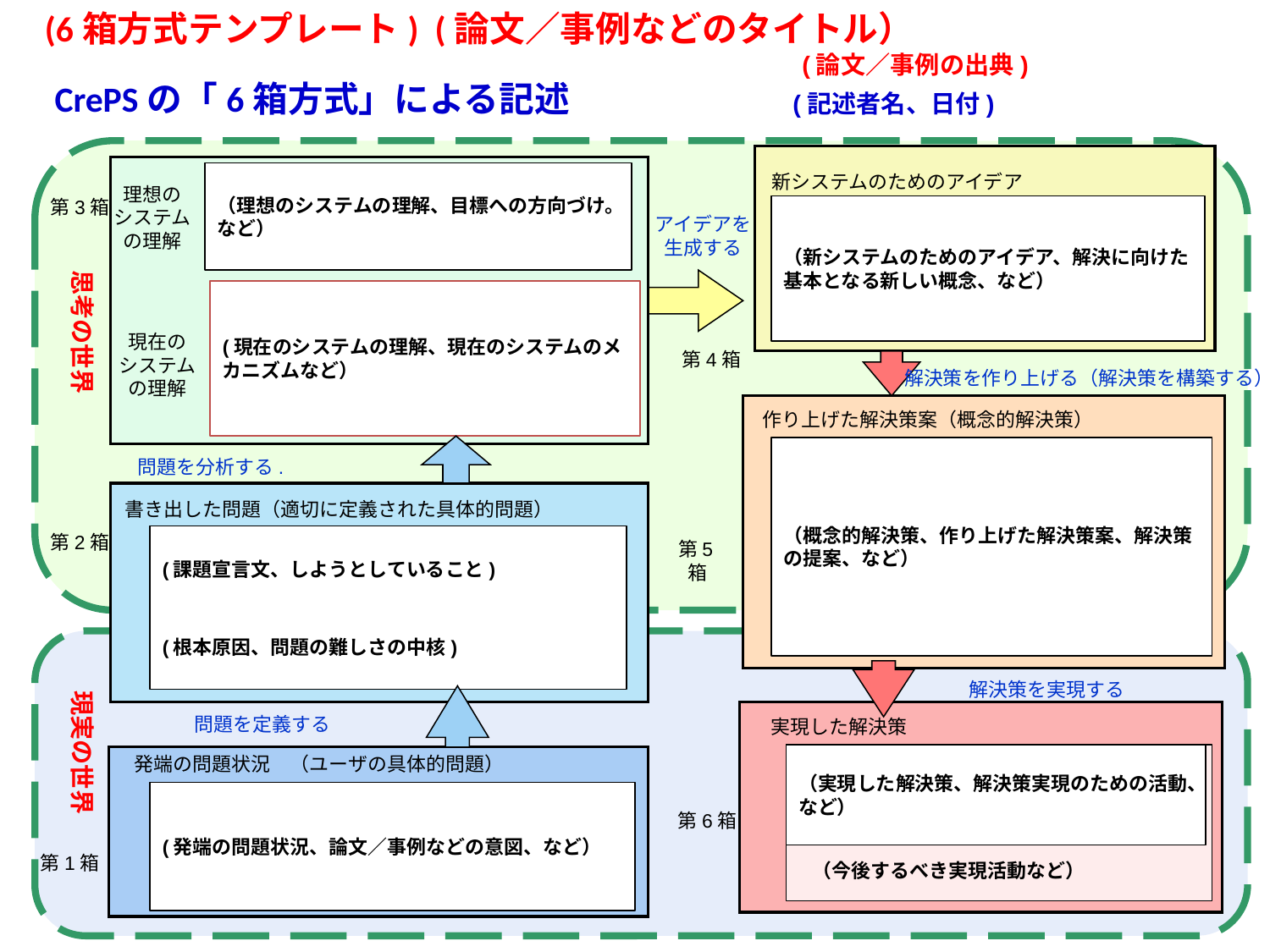

(6箱方式テンプレート)  (論文／事例などのタイトル）
USIT Case Study 3 [Toilet] (overview).  Saving Water for a Toilet System
(論文／事例の出典)
CrePSの「6箱方式」による記述
(記述者名、日付)
,

（理想のシステムの理解、目標への方向づけ。など）
新システムのためのアイデア
理想の
システム
の理解
第3箱
（新システムのためのアイデア、解決に向けた基本となる新しい概念、など）
アイデアを
生成する

思考の世界
(現在のシステムの理解、現在のシステムのメカニズムなど）
現在の
システム
の理解
第4箱

解決策を作り上げる（解決策を構築する）
Problem of stapler
a
作り上げた解決策案（概念的解決策）
Problem of stapler

（概念的解決策、作り上げた解決策案、解決策の提案、など）
問題を分析する.
 technologii
書き出した問題（適切に定義された具体的問題）
第2箱
(課題宣言文、しようとしていること)

(根本原因、問題の難しさの中核)
第5箱

解決策を実現する
現実の世界

問題を定義する
実現した解決策

（実現した解決策、解決策実現のための活動、など）
発端の問題状況　（ユーザの具体的問題）

(発端の問題状況、論文／事例などの意図、など）
第6箱
第1箱
（今後するべき実現活動など）